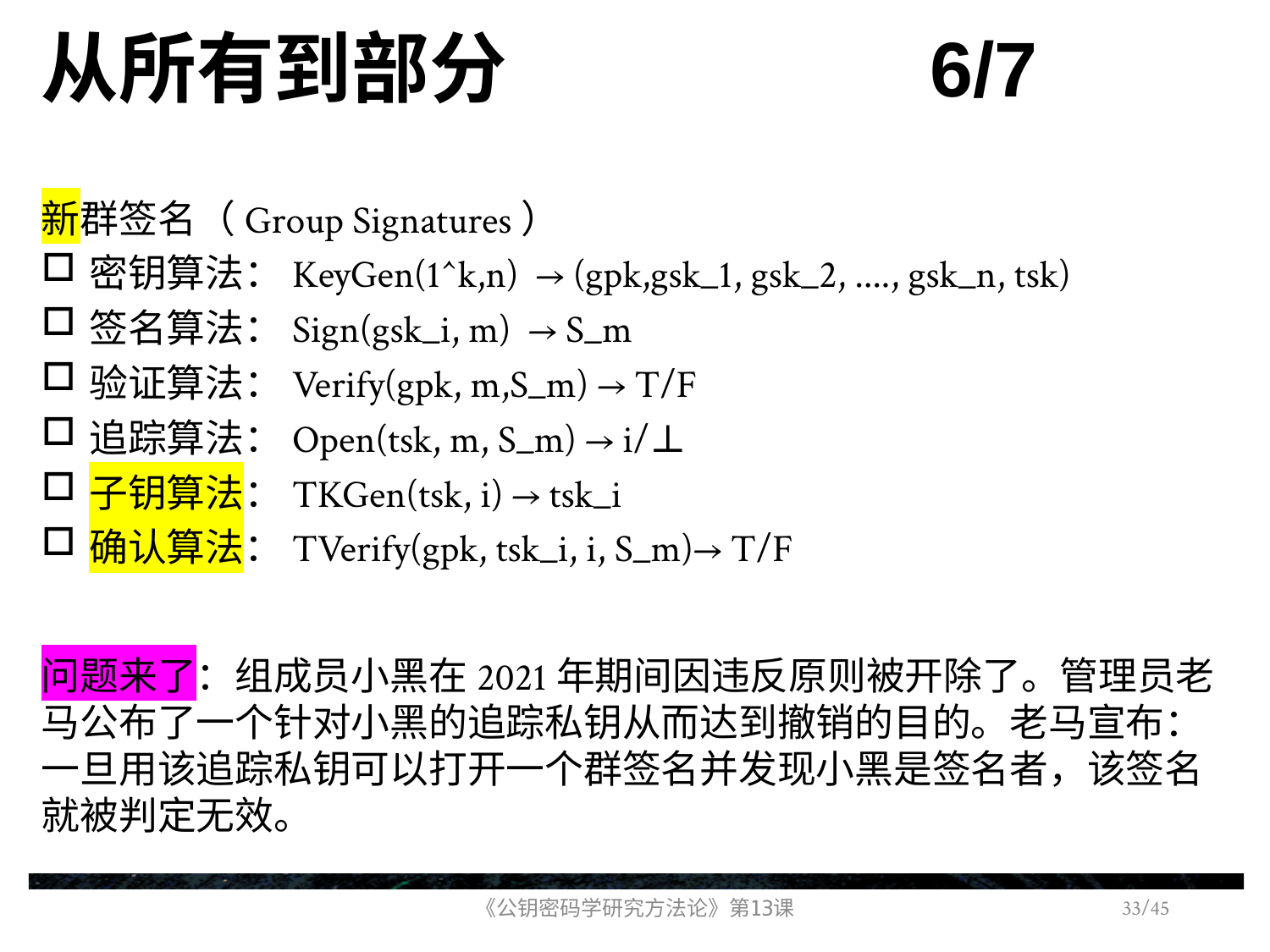

# 从所有到部分                       6/7
新群签名（Group Signatures）
密钥算法：KeyGen(1^k,n)  → (gpk,gsk_1, gsk_2, ...., gsk_n, tsk)
签名算法：Sign(gsk_i, m)  → S_m
验证算法：Verify(gpk, m,S_m) → T/F
追踪算法：Open(tsk, m, S_m) → i/⊥
子钥算法：TKGen(tsk, i) → tsk_i
确认算法：TVerify(gpk, tsk_i, i, S_m)→ T/F

问题来了：组成员小黑在2021年期间因违反原则被开除了。管理员老马公布了一个针对小黑的追踪私钥从而达到撤销的目的。老马宣布：一旦用该追踪私钥可以打开一个群签名并发现小黑是签名者，该签名就被判定无效。
《公钥密码学研究方法论》第13课
33/45